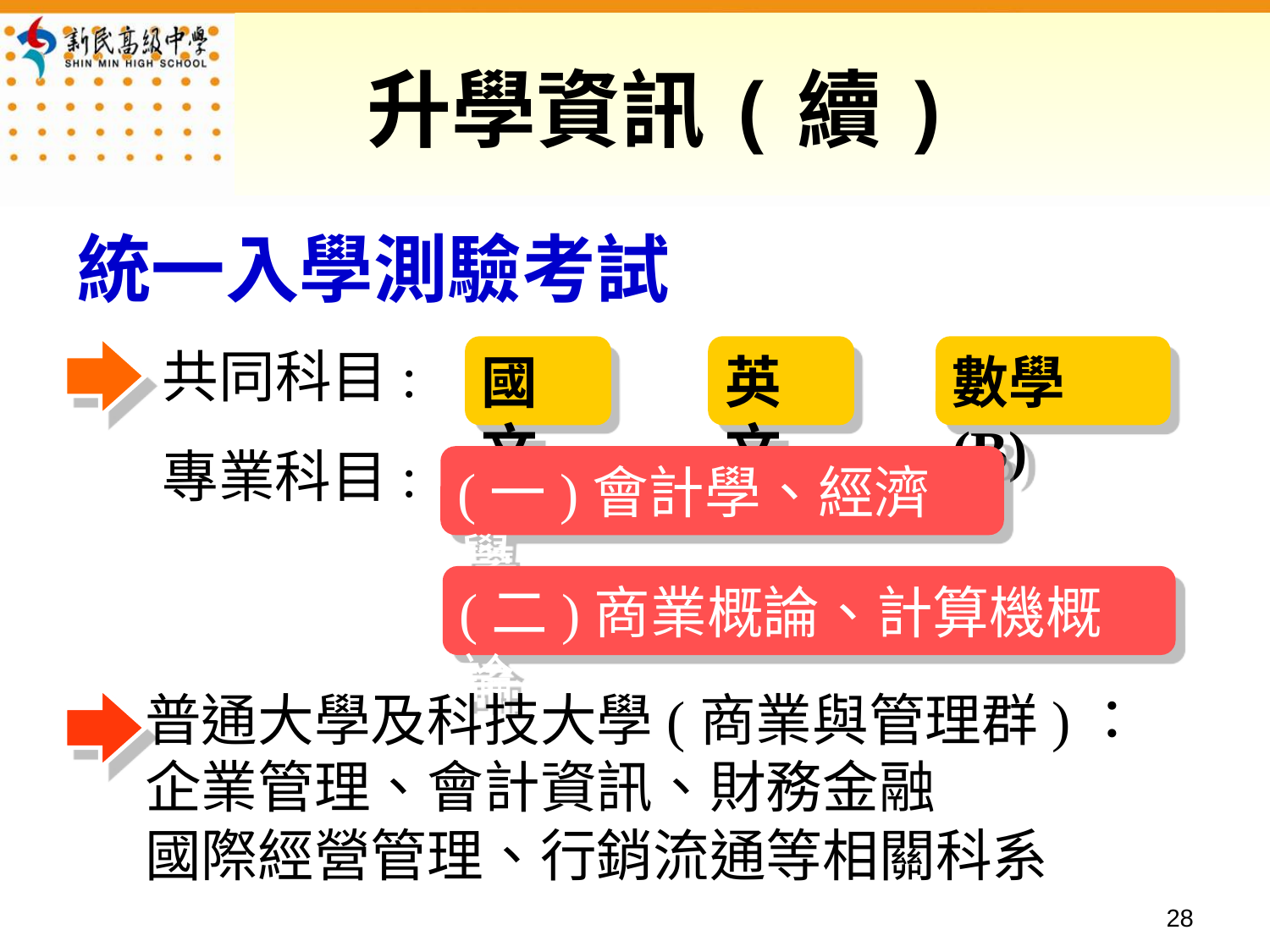

升學資訊(續)
統一入學測驗考試
共同科目:

國文
英文
數學(B)
專業科目:
(一)會計學、經濟學
(二)商業概論、計算機概論
普通大學及科技大學(商業與管理群)：
企業管理、會計資訊、財務金融
國際經營管理、行銷流通等相關科系

28